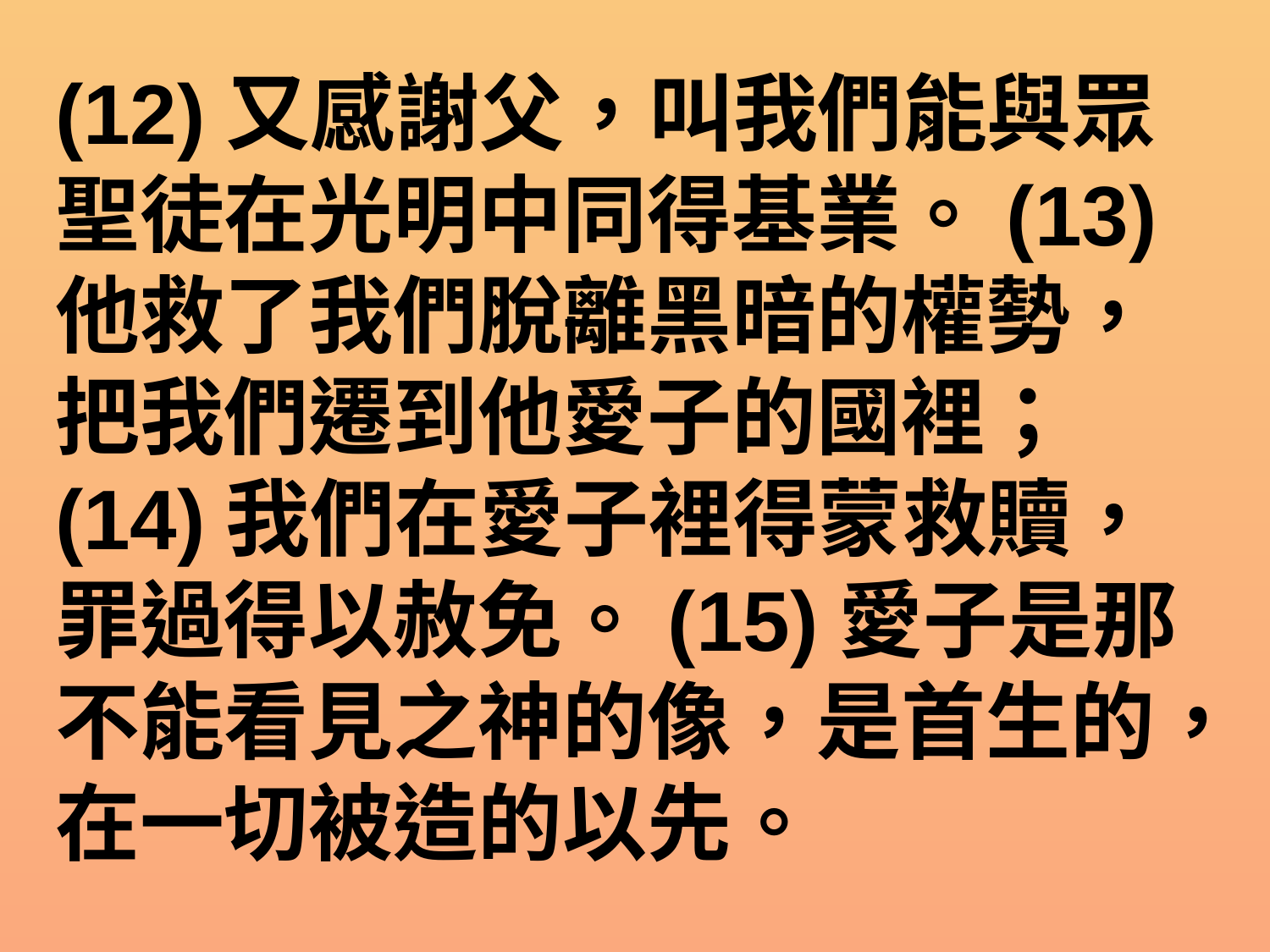

(12)又感謝父，叫我們能與眾聖徒在光明中同得基業。(13)他救了我們脫離黑暗的權勢，把我們遷到他愛子的國裡；(14)我們在愛子裡得蒙救贖，罪過得以赦免。(15)愛子是那不能看見之神的像，是首生的，在一切被造的以先。